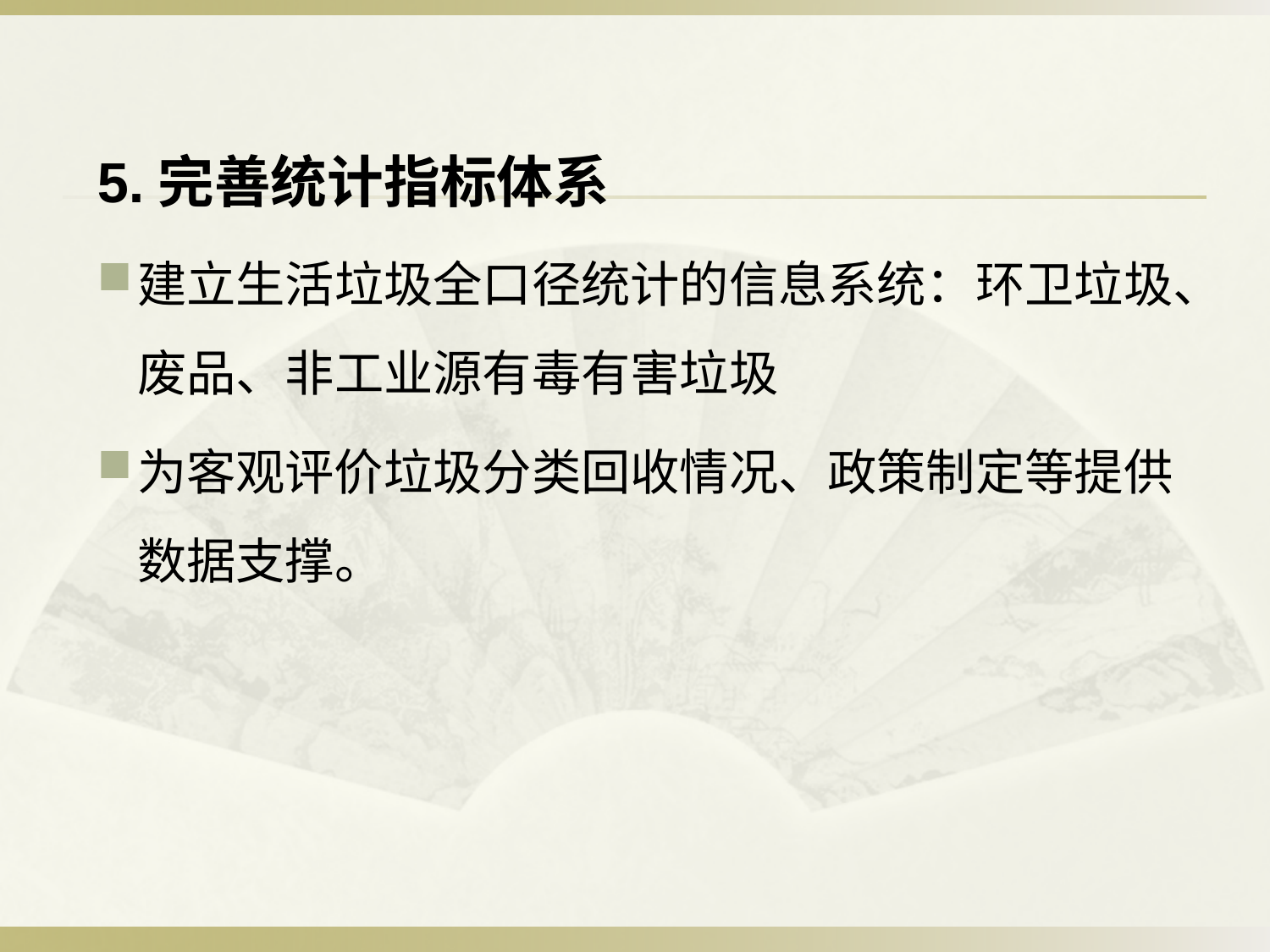

5.完善统计指标体系
建立生活垃圾全口径统计的信息系统：环卫垃圾、废品、非工业源有毒有害垃圾
为客观评价垃圾分类回收情况、政策制定等提供数据支撑。